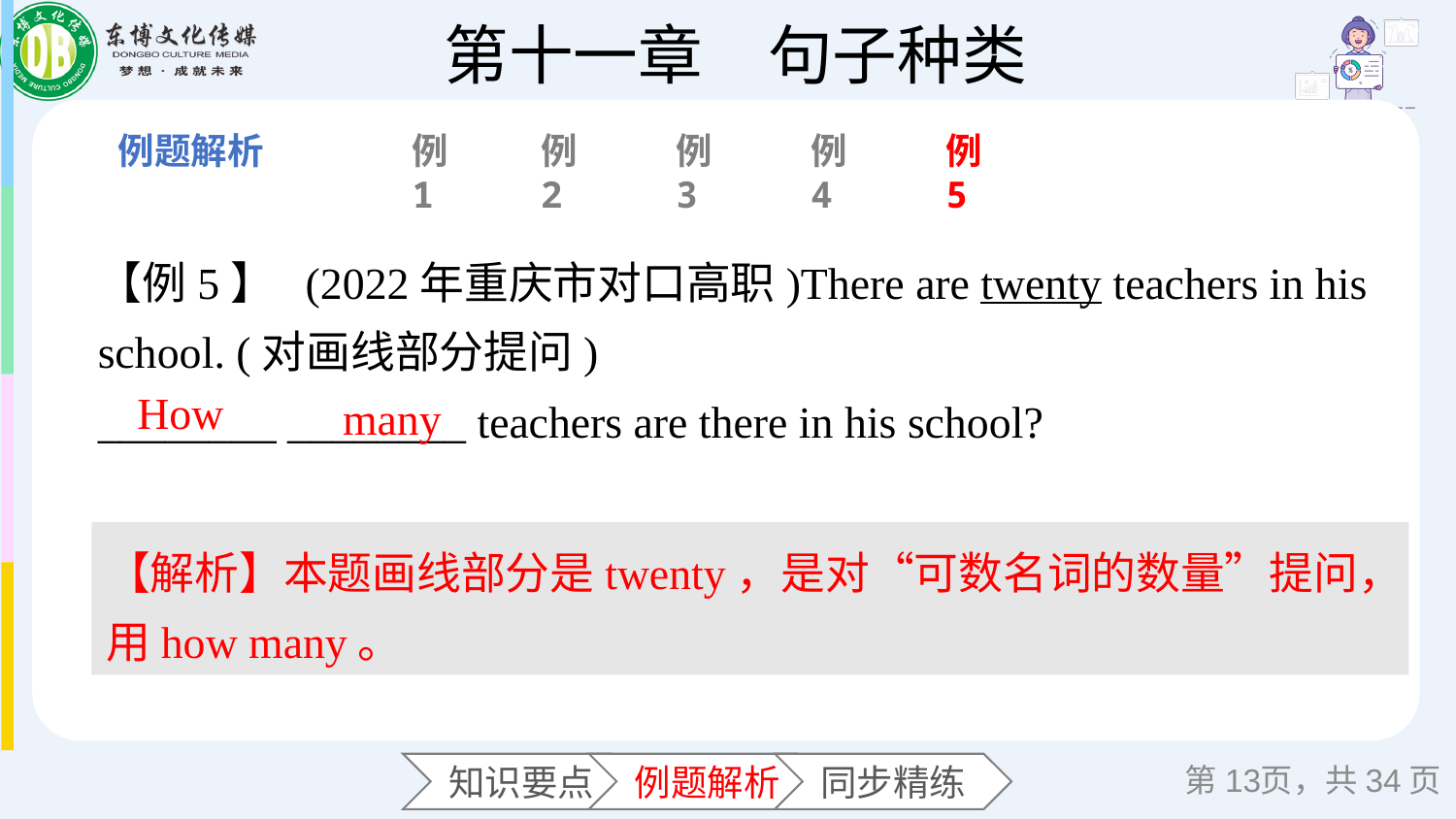

例1
例2
例3
例4
例5
【例5】  (2022年重庆市对口高职)There are twenty teachers in his school. (对画线部分提问)
________ ________ teachers are there in his school?

many
How
【解析】本题画线部分是twenty，是对“可数名词的数量”提问，用how many。
第13页，共34页